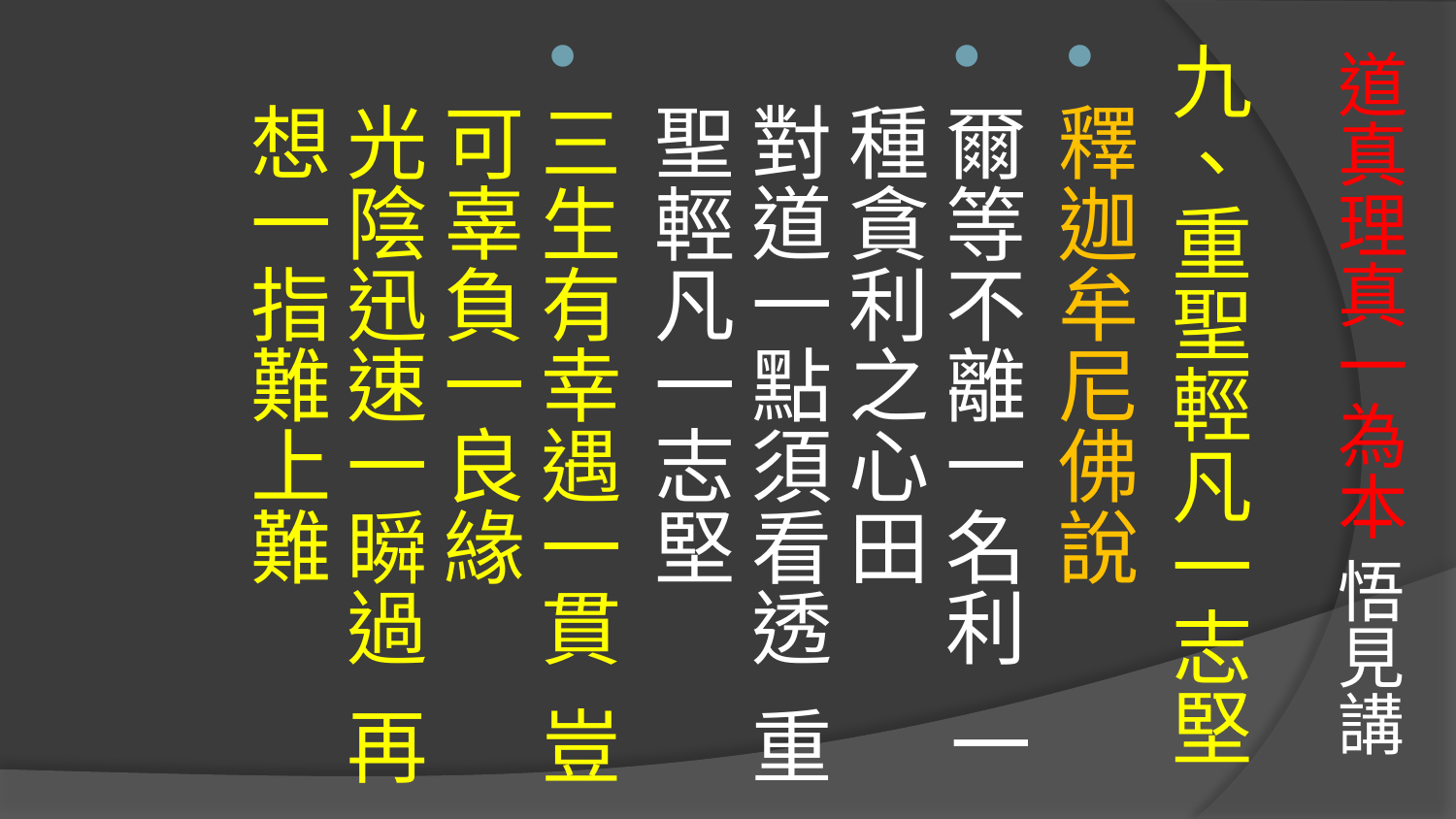

# 道真理真一為本 悟見講
九、重聖輕凡一志堅
釋迦牟尼佛說
爾等不離一名利  一種貪利之心田
對道一點須看透  重聖輕凡一志堅
三生有幸遇一貫  豈可辜負一良緣 
光陰迅速一瞬過  再想一指難上難